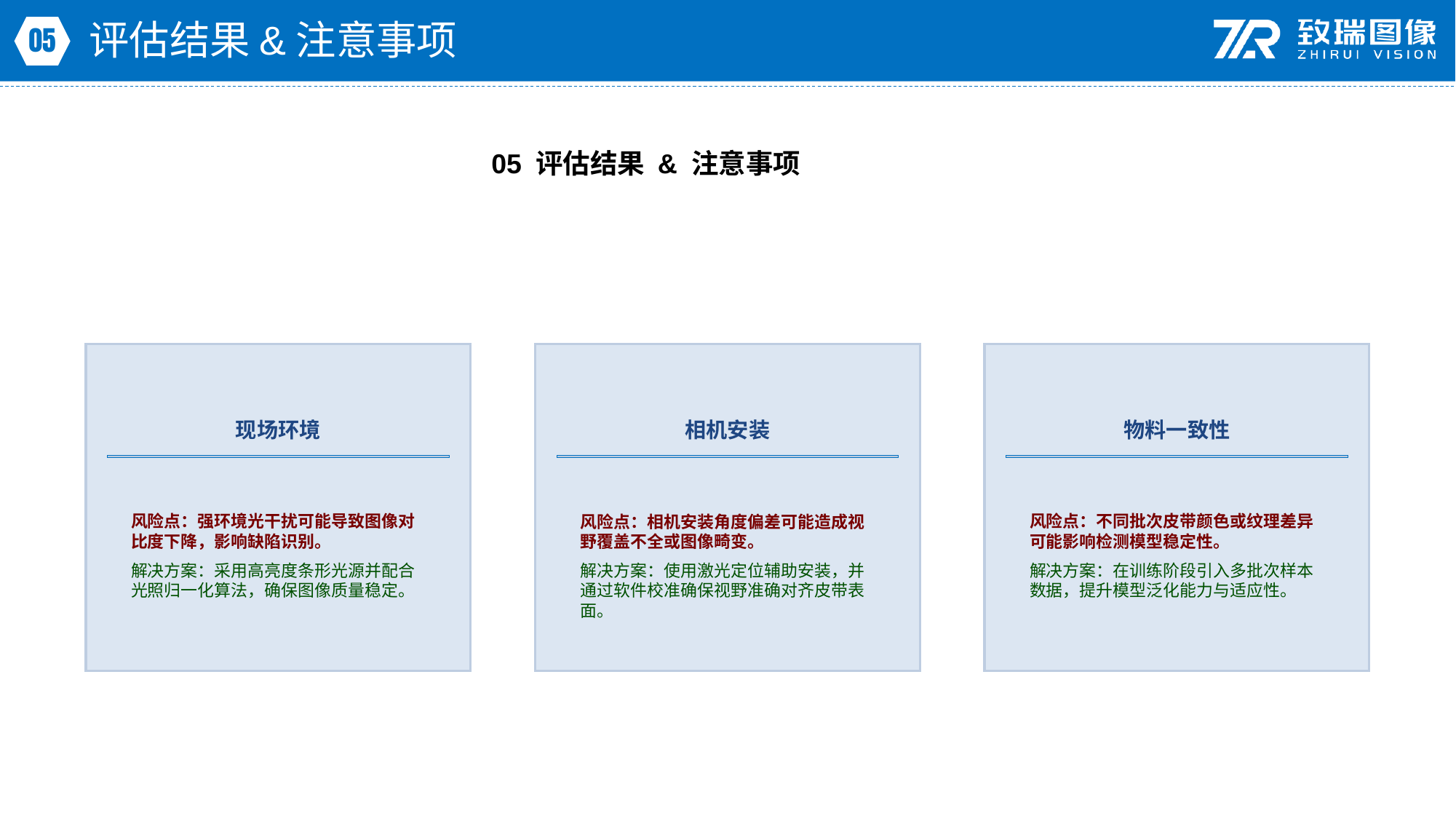

评估结果&注意事项
05

05 评估结果 & 注意事项

现场环境

相机安装

物料一致性

风险点：强环境光干扰可能导致图像对比度下降，影响缺陷识别。
解决方案：采用高亮度条形光源并配合光照归一化算法，确保图像质量稳定。

风险点：相机安装角度偏差可能造成视野覆盖不全或图像畸变。
解决方案：使用激光定位辅助安装，并通过软件校准确保视野准确对齐皮带表面。

风险点：不同批次皮带颜色或纹理差异可能影响检测模型稳定性。
解决方案：在训练阶段引入多批次样本数据，提升模型泛化能力与适应性。